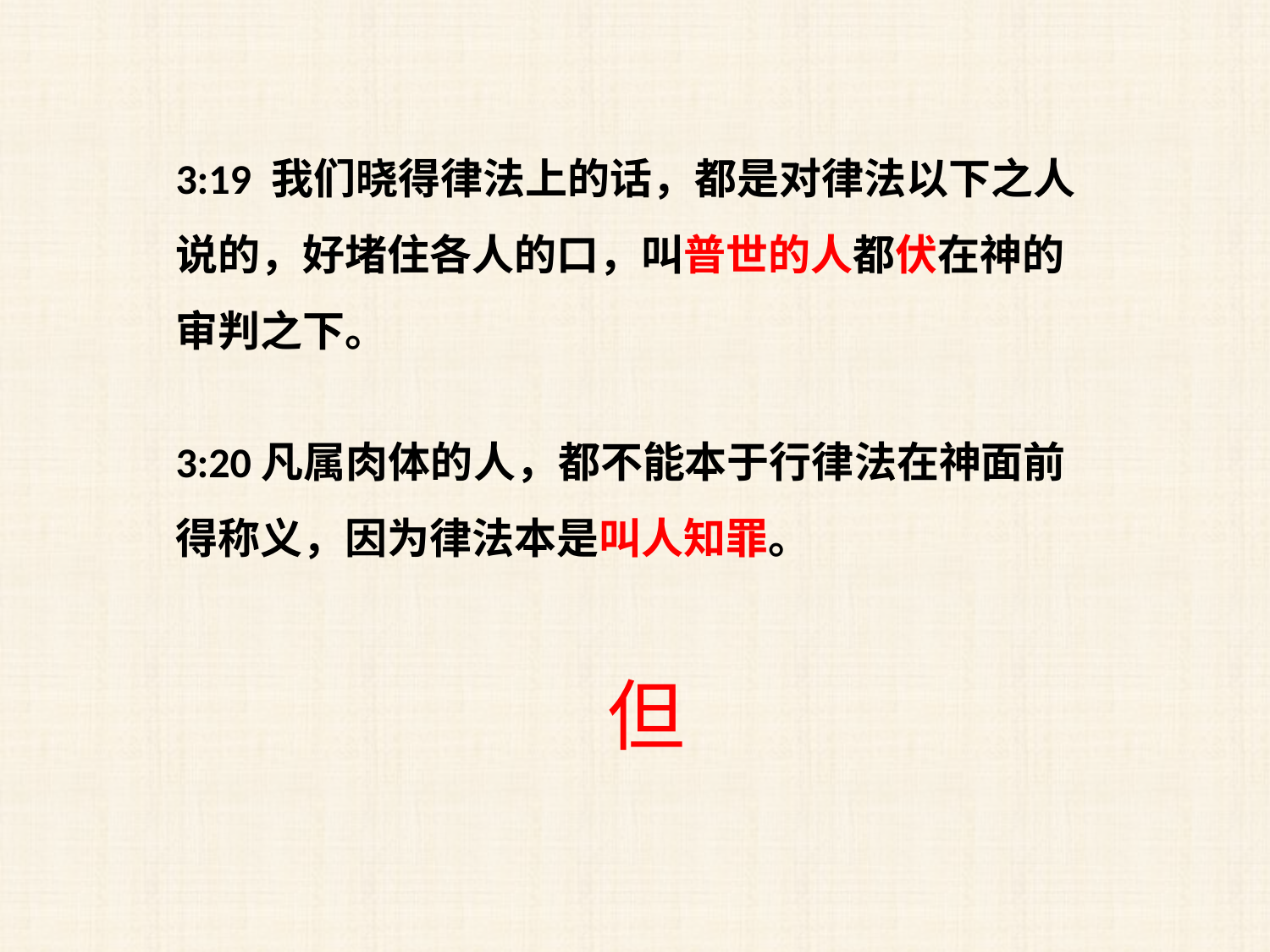

3:19 我们晓得律法上的话，都是对律法以下之人说的，好堵住各人的口，叫普世的人都伏在神的审判之下。
3:20凡属肉体的人，都不能本于行律法在神面前得称义，因为律法本是叫人知罪。
但